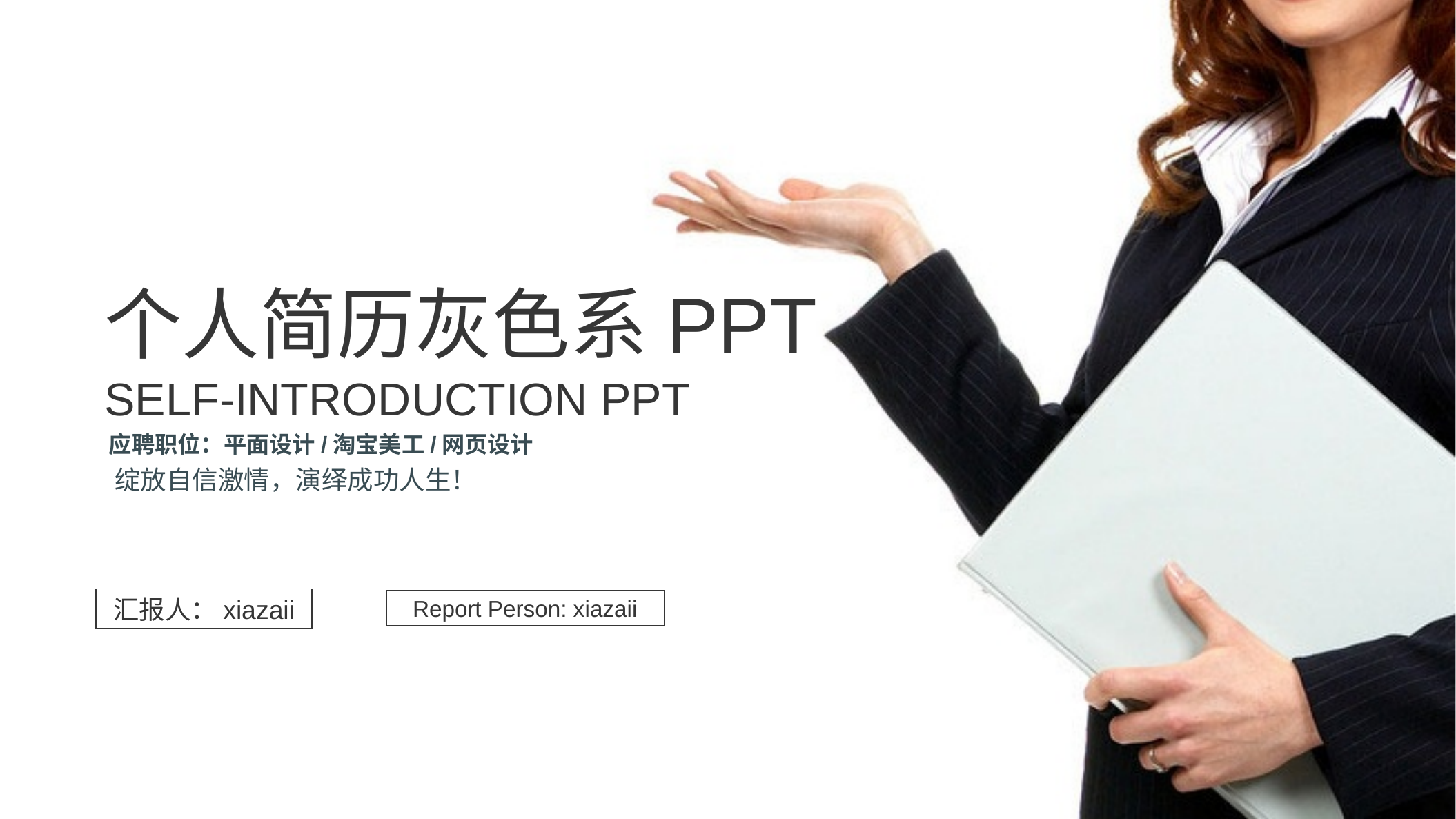

个人简历灰色系PPT
SELF-INTRODUCTION PPT
应聘职位：平面设计/淘宝美工/网页设计
绽放自信激情，演绎成功人生！
汇报人：xiazaii
Report Person: xiazaii